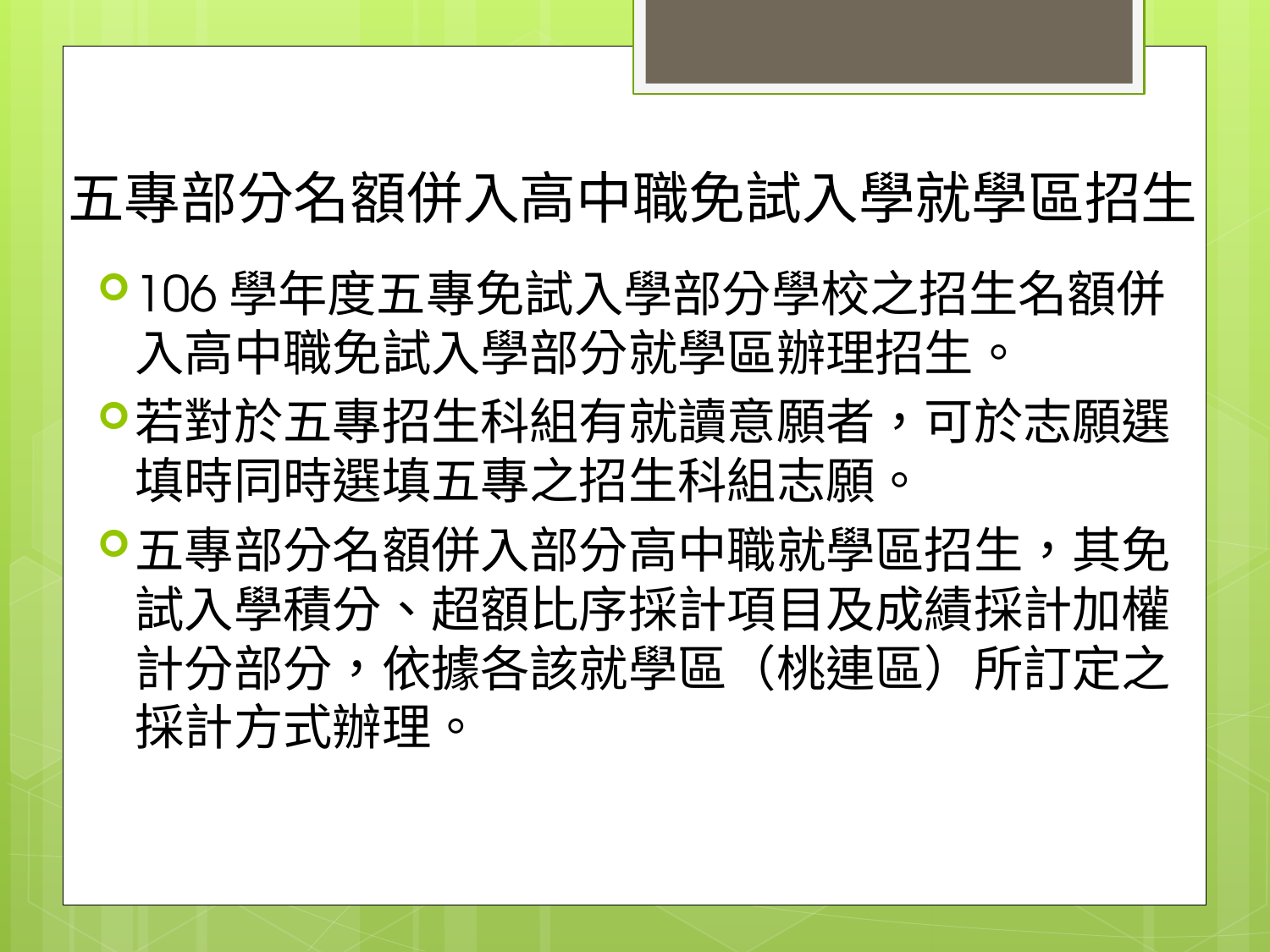

# 五專部分名額併入高中職免試入學就學區招生
106學年度五專免試入學部分學校之招生名額併入高中職免試入學部分就學區辦理招生。
若對於五專招生科組有就讀意願者，可於志願選填時同時選填五專之招生科組志願。
五專部分名額併入部分高中職就學區招生，其免試入學積分、超額比序採計項目及成績採計加權計分部分，依據各該就學區（桃連區）所訂定之採計方式辦理。